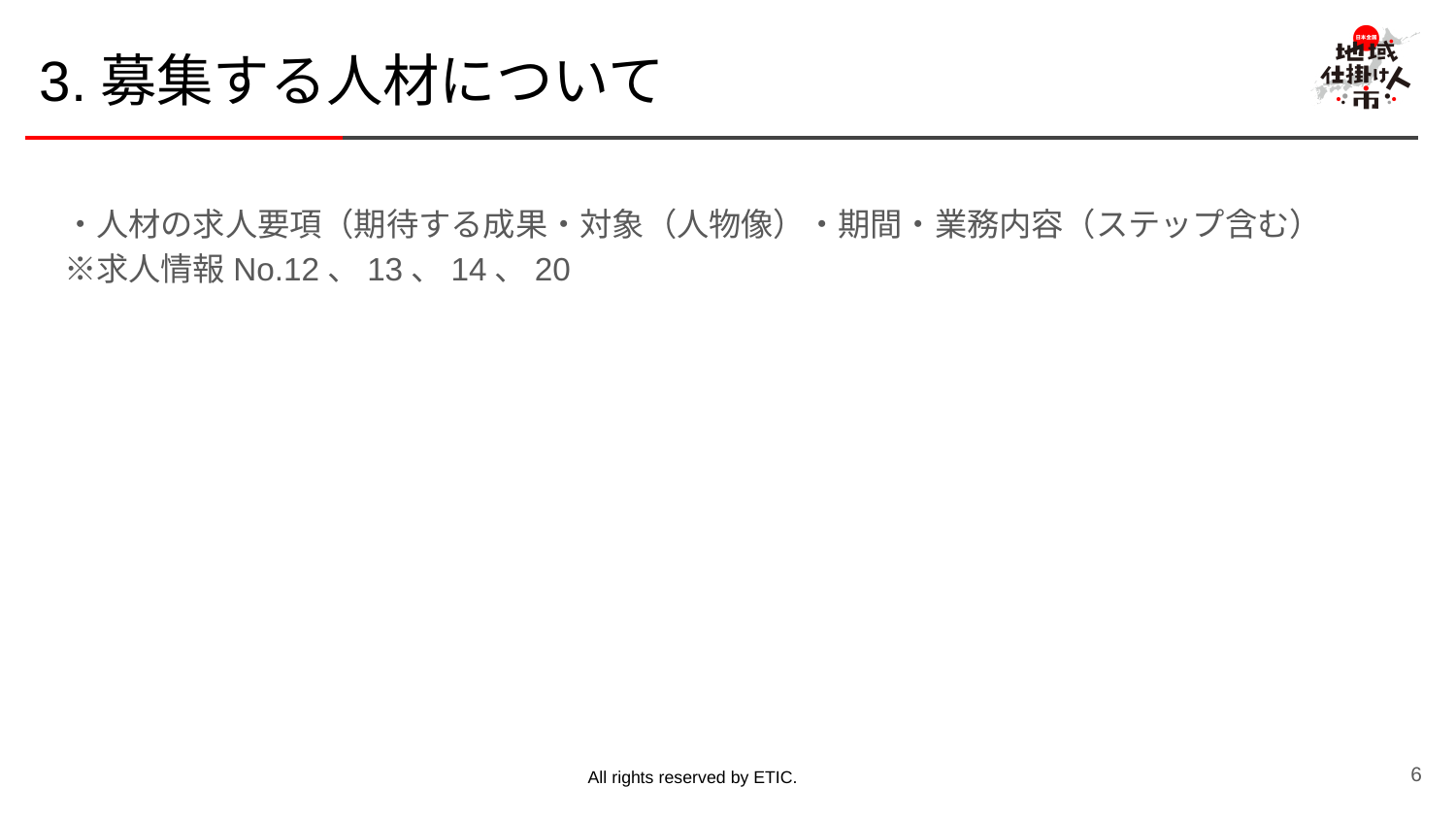

# 3.募集する人材について
・人材の求人要項（期待する成果・対象（人物像）・期間・業務内容（ステップ含む）
※求人情報No.12、13、14、20
6